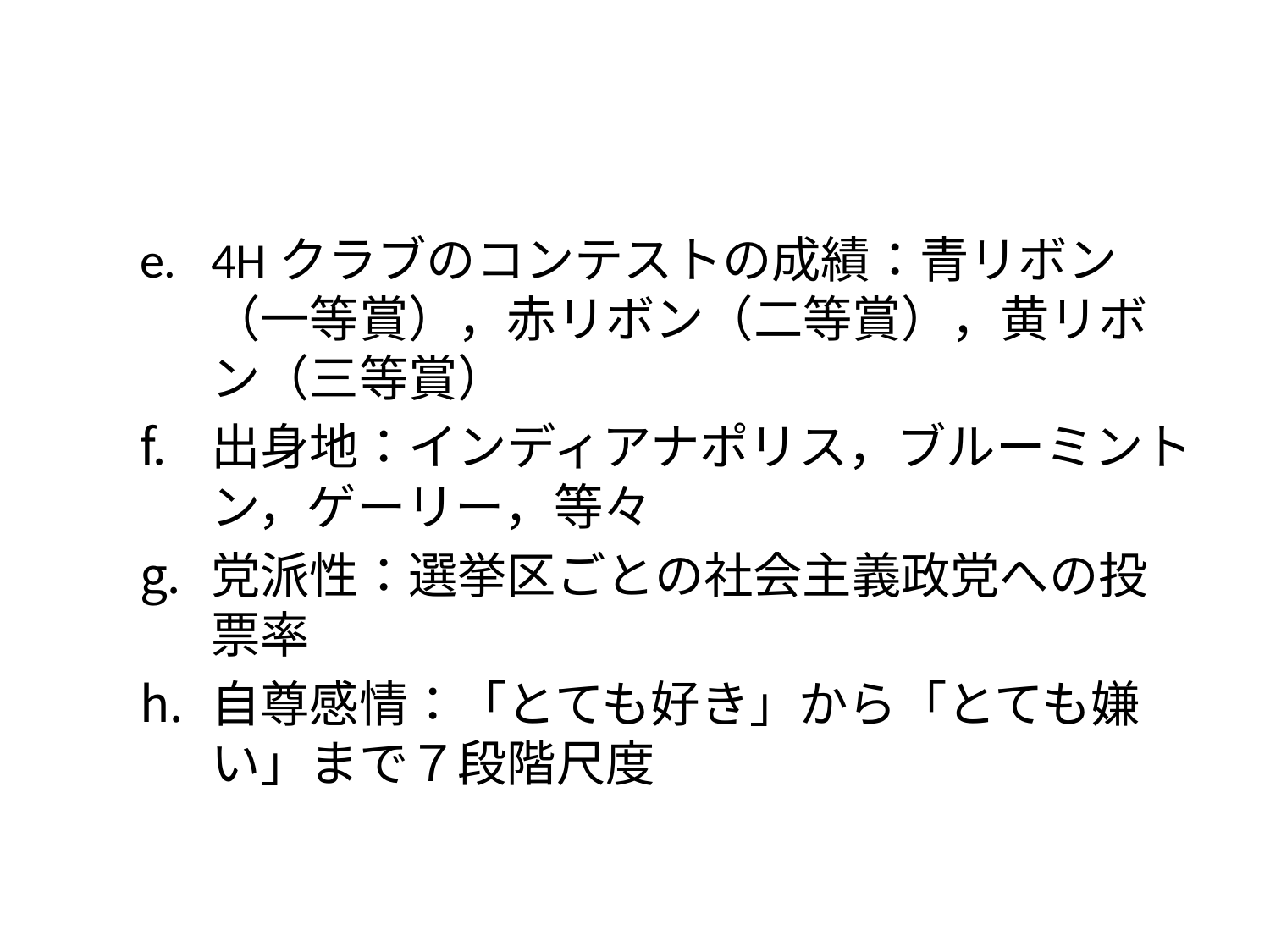

#
4Hクラブのコンテストの成績：青リボン（一等賞），赤リボン（二等賞），黄リボン（三等賞）
出身地：インディアナポリス，ブルーミントン，ゲーリー，等々
党派性：選挙区ごとの社会主義政党への投票率
自尊感情：「とても好き」から「とても嫌い」まで７段階尺度